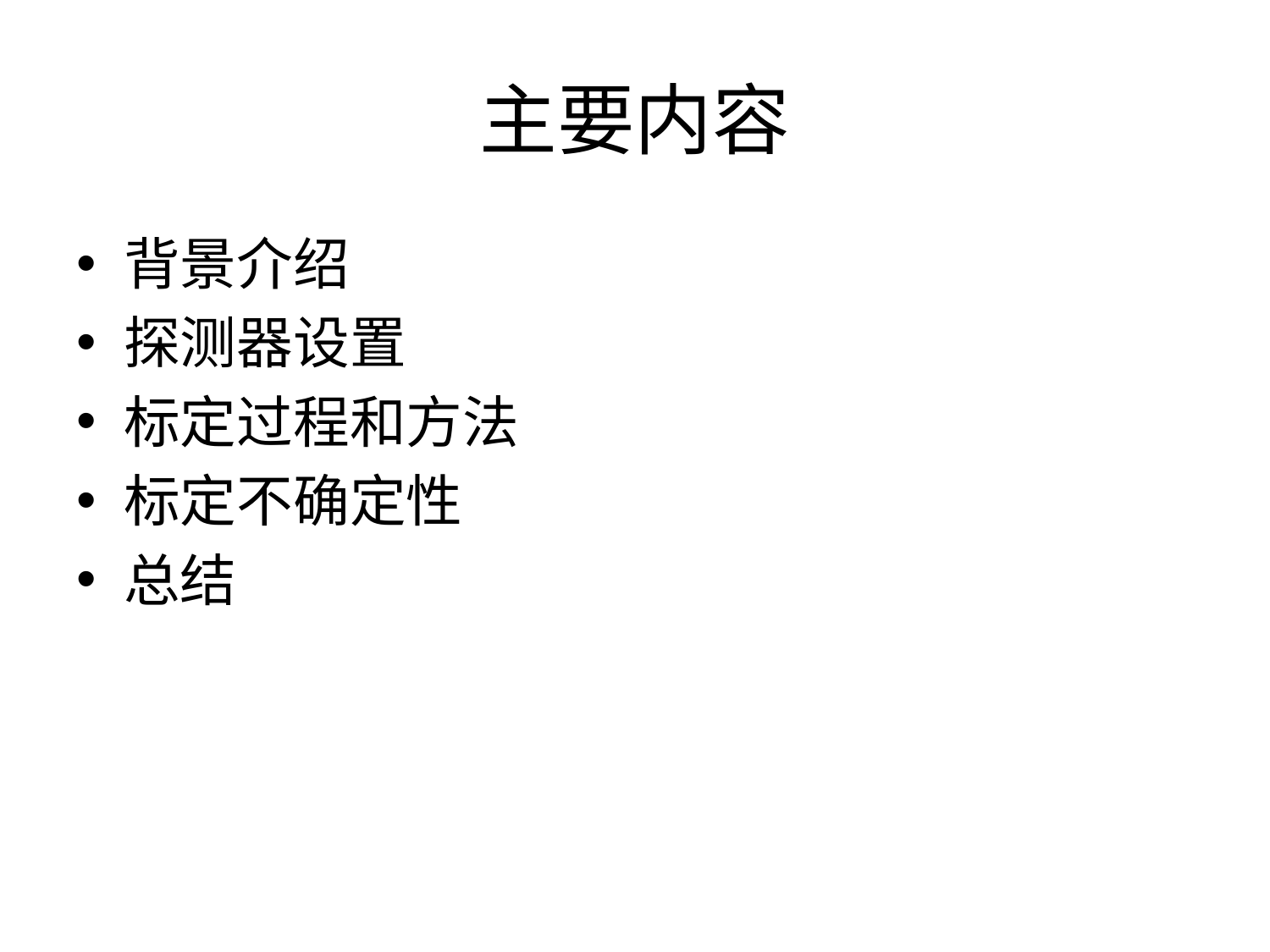

# 主要内容
背景介绍
探测器设置
标定过程和方法
标定不确定性
总结